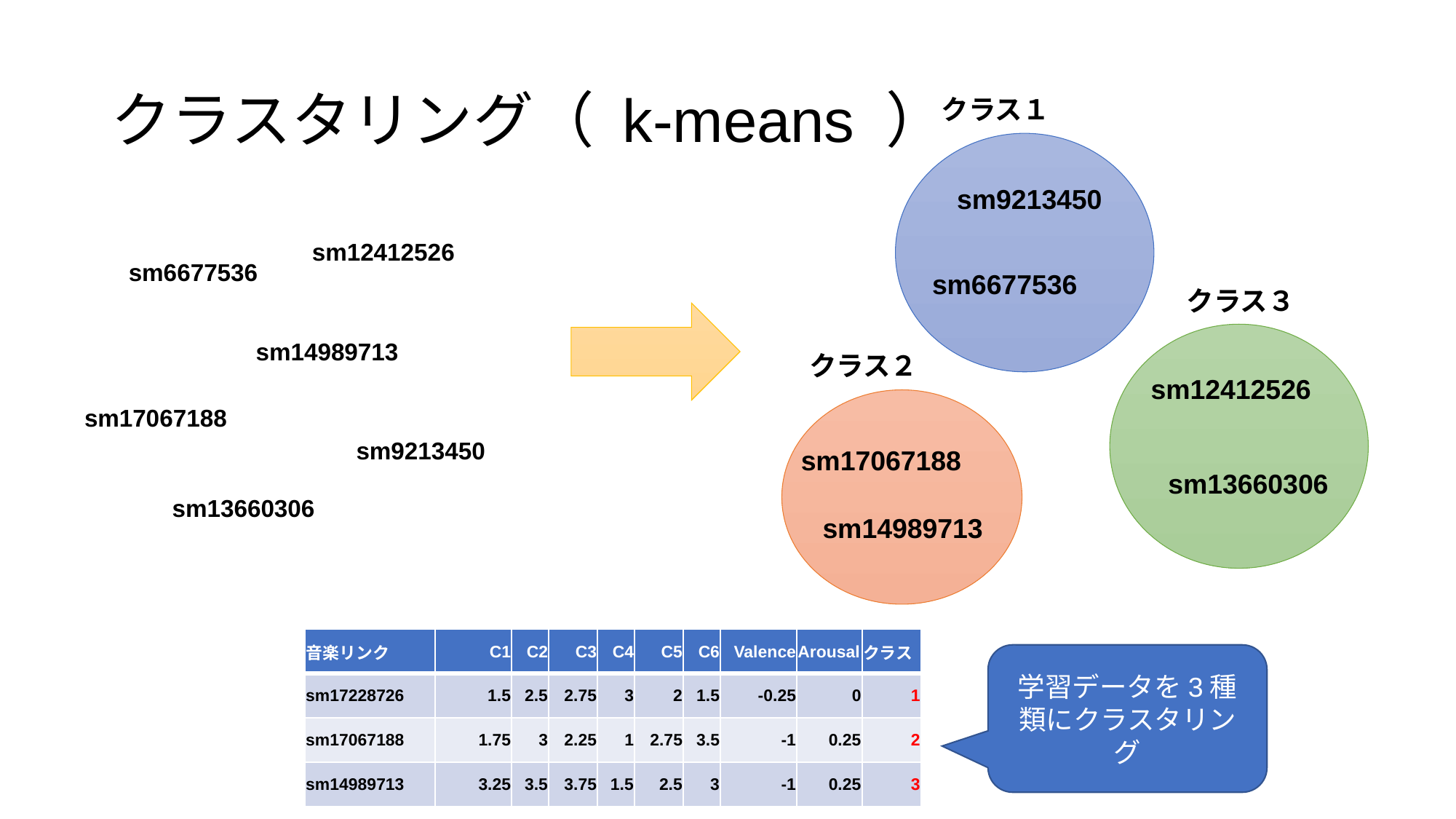

# クラスタリング（ k-means ）
クラス１

sm9213450
sm12412526
sm6677536
sm6677536
クラス３

sm14989713
クラス２
sm12412526

sm17067188
sm9213450
sm17067188
sm13660306
sm13660306
sm14989713
| 音楽リンク | C1 | C2 | C3 | C4 | C5 | C6 | Valence | Arousal | クラス |
| --- | --- | --- | --- | --- | --- | --- | --- | --- | --- |
| sm17228726 | 1.5 | 2.5 | 2.75 | 3 | 2 | 1.5 | -0.25 | 0 | 1 |
| sm17067188 | 1.75 | 3 | 2.25 | 1 | 2.75 | 3.5 | -1 | 0.25 | 2 |
| sm14989713 | 3.25 | 3.5 | 3.75 | 1.5 | 2.5 | 3 | -1 | 0.25 | 3 |
学習データを3種類にクラスタリング